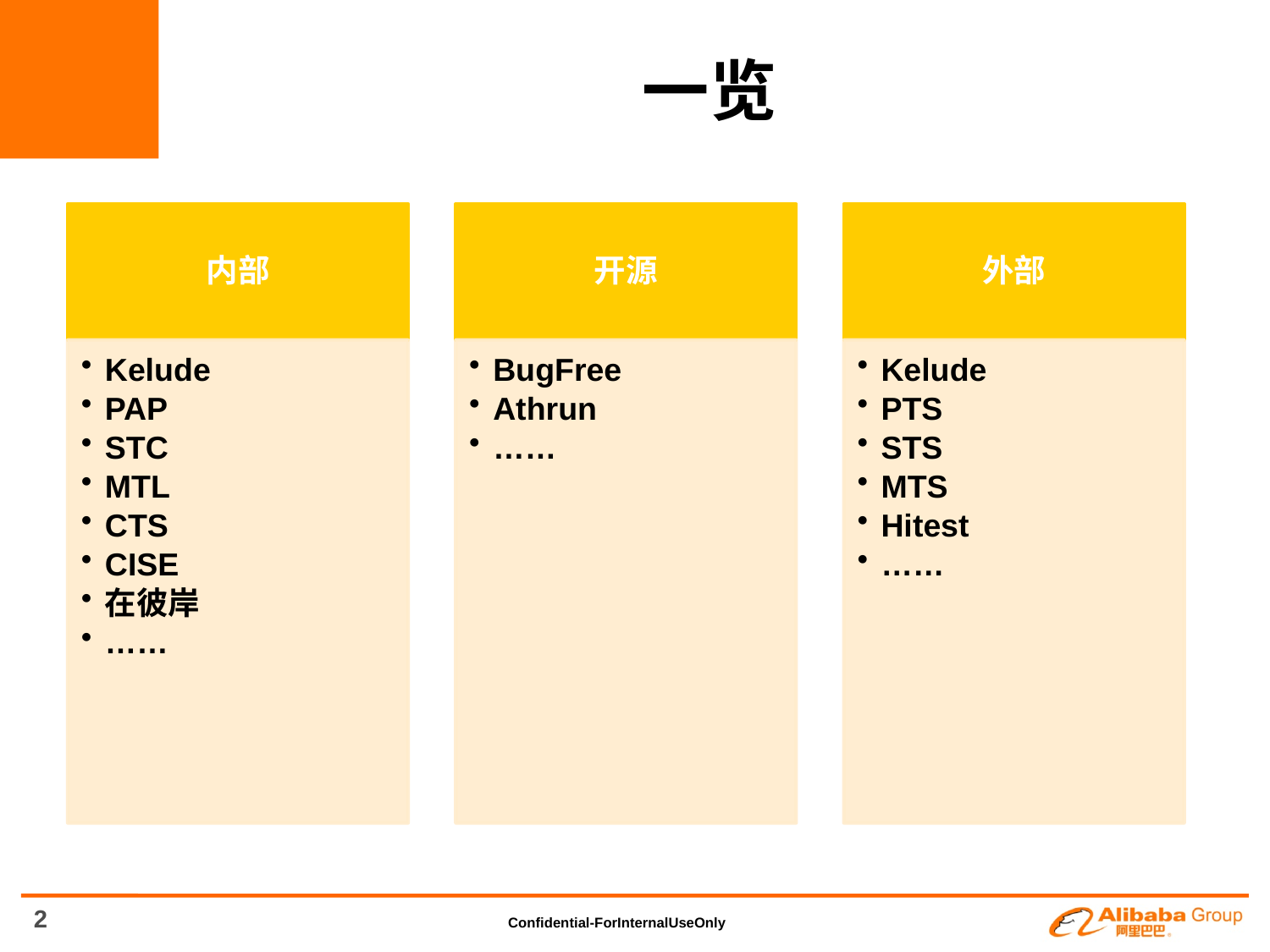

# 一览
内部
Kelude
PAP
STC
MTL
CTS
CISE
在彼岸
……
开源
BugFree
Athrun
……
外部
Kelude
PTS
STS
MTS
Hitest
……